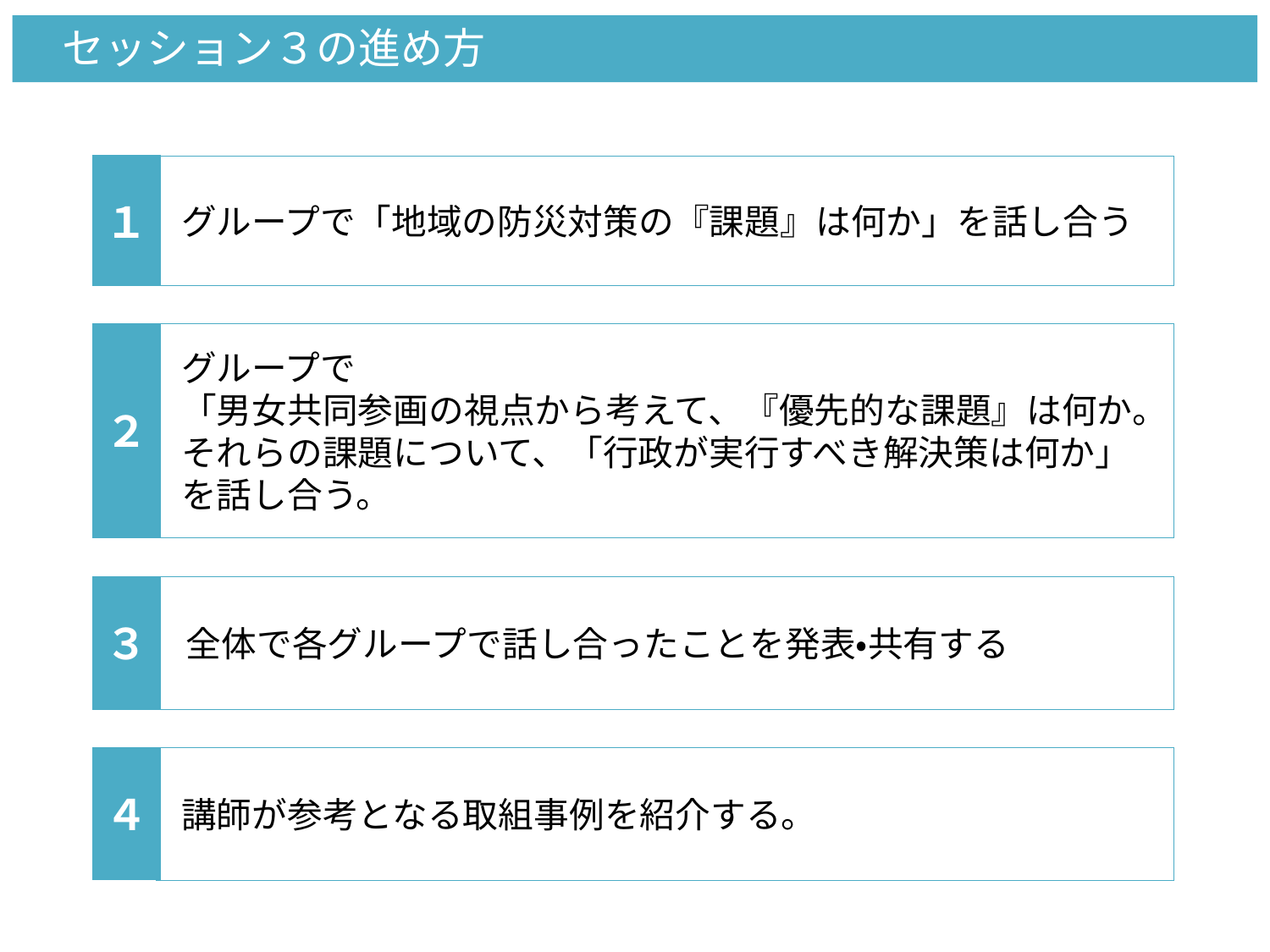

セッション３の進め方
１
グループで「地域の防災対策の『課題』は何か」を話し合う
２
グループで
「男女共同参画の視点から考えて、『優先的な課題』は何か。それらの課題について、「行政が実行すべき解決策は何か」を話し合う。
３
全体で各グループで話し合ったことを発表・共有する
４
講師が参考となる取組事例を紹介する。